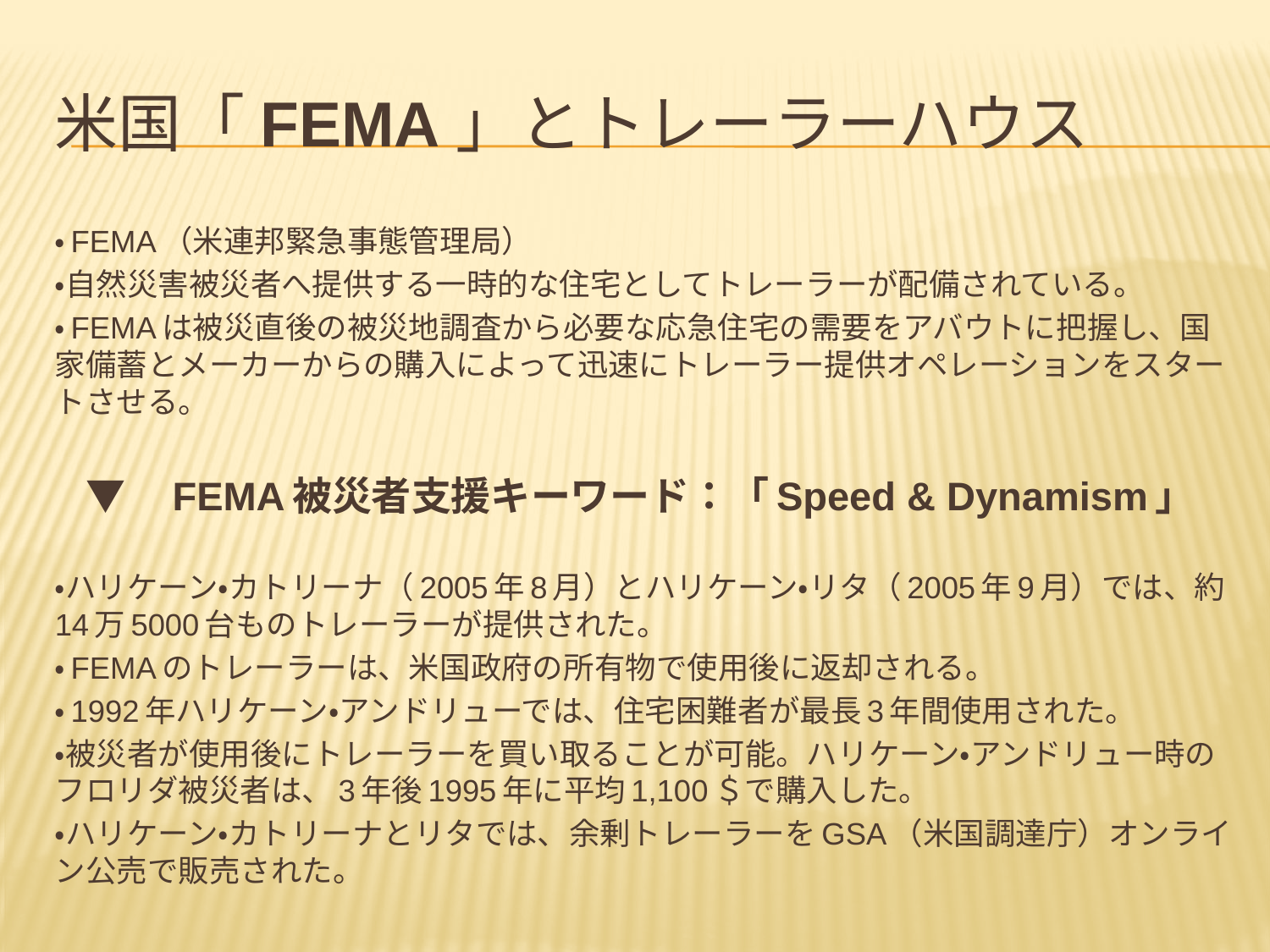

# 米国「FEMA」とトレーラーハウス
・FEMA（米連邦緊急事態管理局）
・自然災害被災者へ提供する一時的な住宅としてトレーラーが配備されている。
・FEMAは被災直後の被災地調査から必要な応急住宅の需要をアバウトに把握し、国家備蓄とメーカーからの購入によって迅速にトレーラー提供オペレーションをスタートさせる。

　▼　FEMA被災者支援キーワード：「Speed & Dynamism」

・ハリケーン・カトリーナ（2005年8月）とハリケーン・リタ（2005年9月）では、約14万5000台ものトレーラーが提供された。
・FEMAのトレーラーは、米国政府の所有物で使用後に返却される。
・1992年ハリケーン・アンドリューでは、住宅困難者が最長3年間使用された。
・被災者が使用後にトレーラーを買い取ることが可能。ハリケーン・アンドリュー時のフロリダ被災者は、3年後1995年に平均1,100＄で購入した。
・ハリケーン・カトリーナとリタでは、余剰トレーラーをGSA（米国調達庁）オンライン公売で販売された。